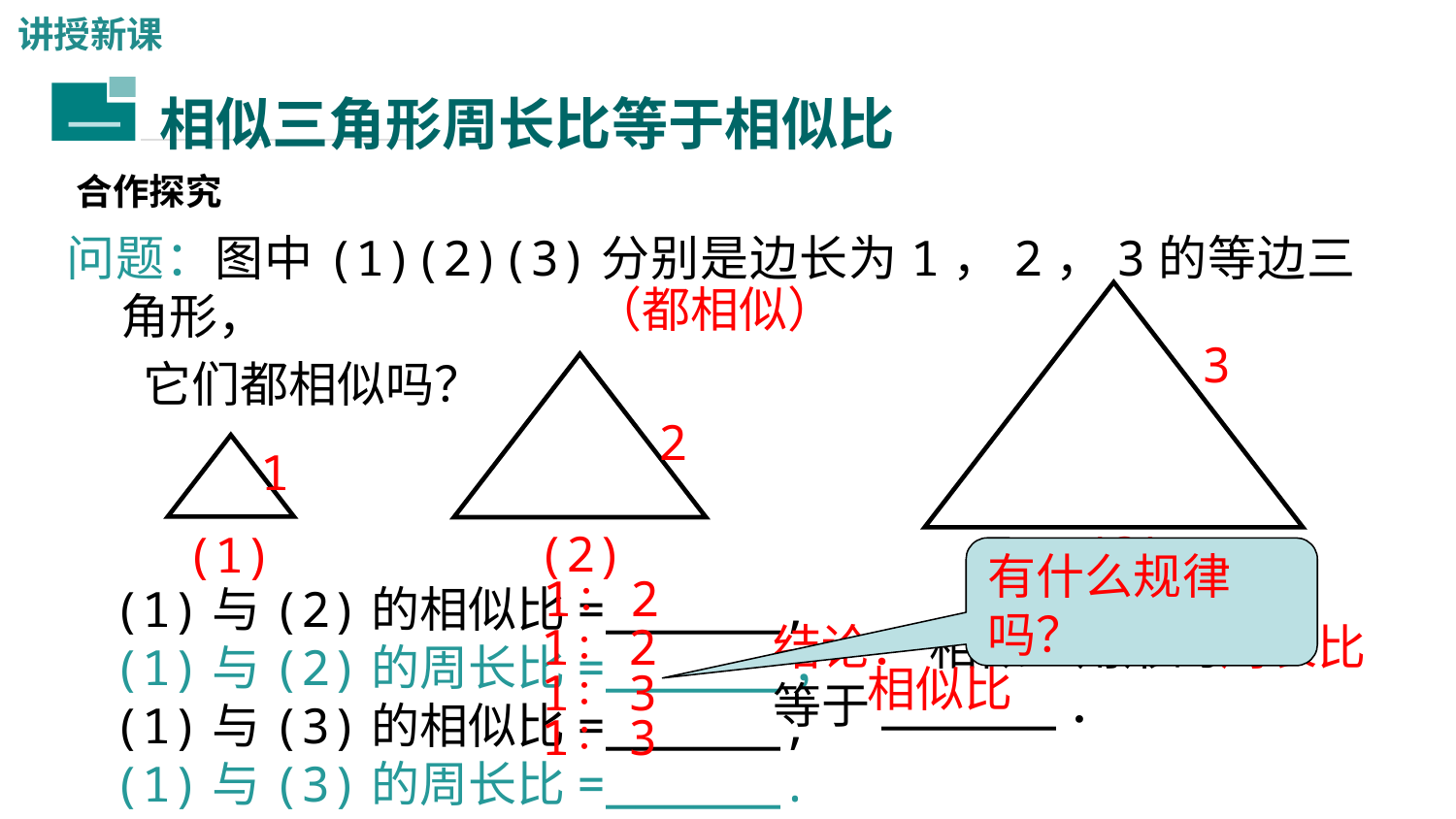

讲授新课

相似三角形周长比等于相似比
一

合作探究
问题：图中(1)(2)(3)分别是边长为1，2，3的等边三角形，
      它们都相似吗？
（都相似）

3

2

1
(2)
(3)
(1)

有什么规律吗？
1∶ 2
(1)与(2)的相似比=______,
(1)与(2)的周长比=______，
(1)与(3)的相似比=______,
(1)与(3)的周长比=______.
1∶ 2
结论： 相似三角形的周长比
等于______．
相似比
1∶ 3
1∶ 3